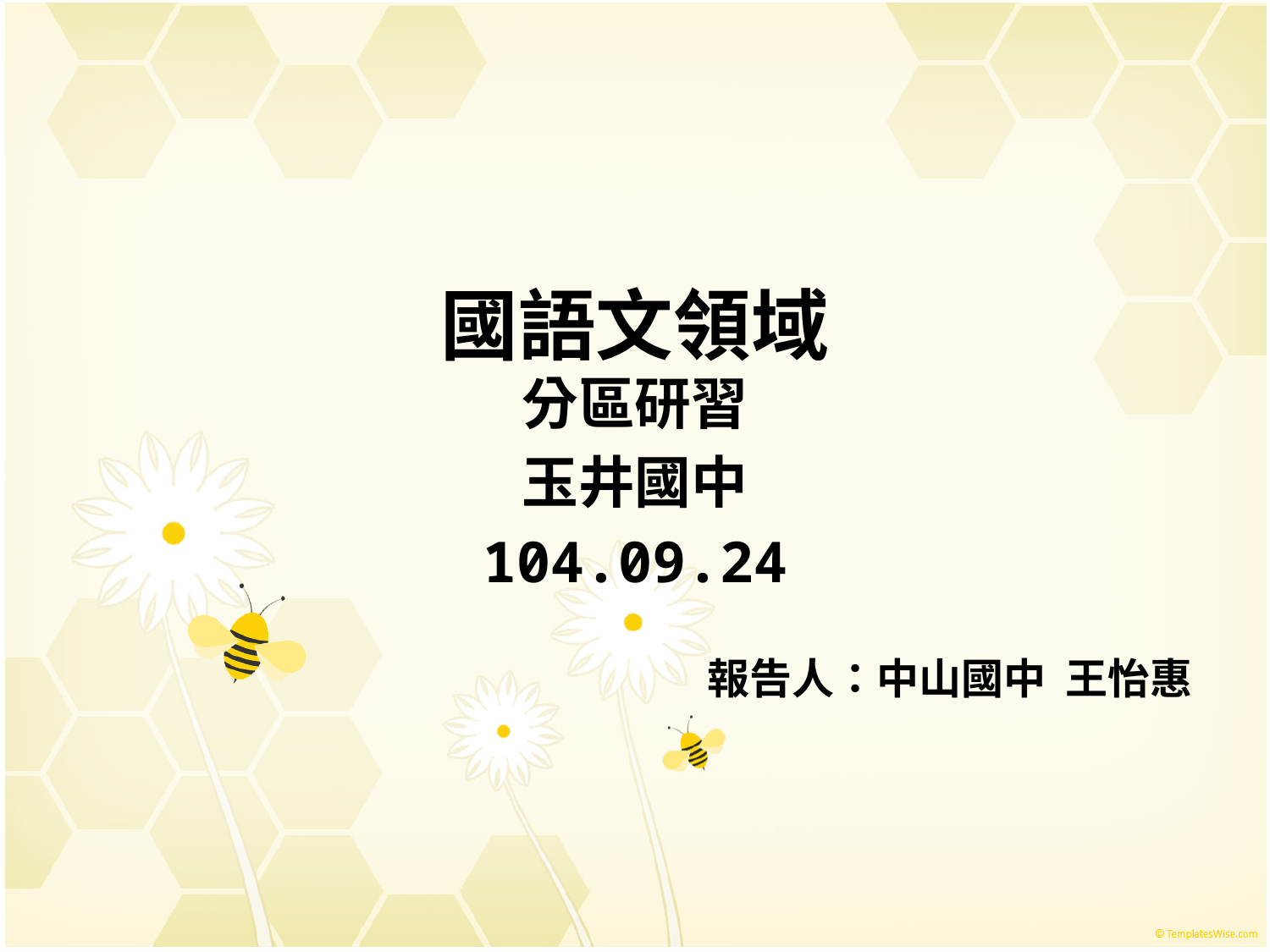

# 國語文領域
分區研習
玉井國中
104.09.24

報告人：中山國中  王怡惠